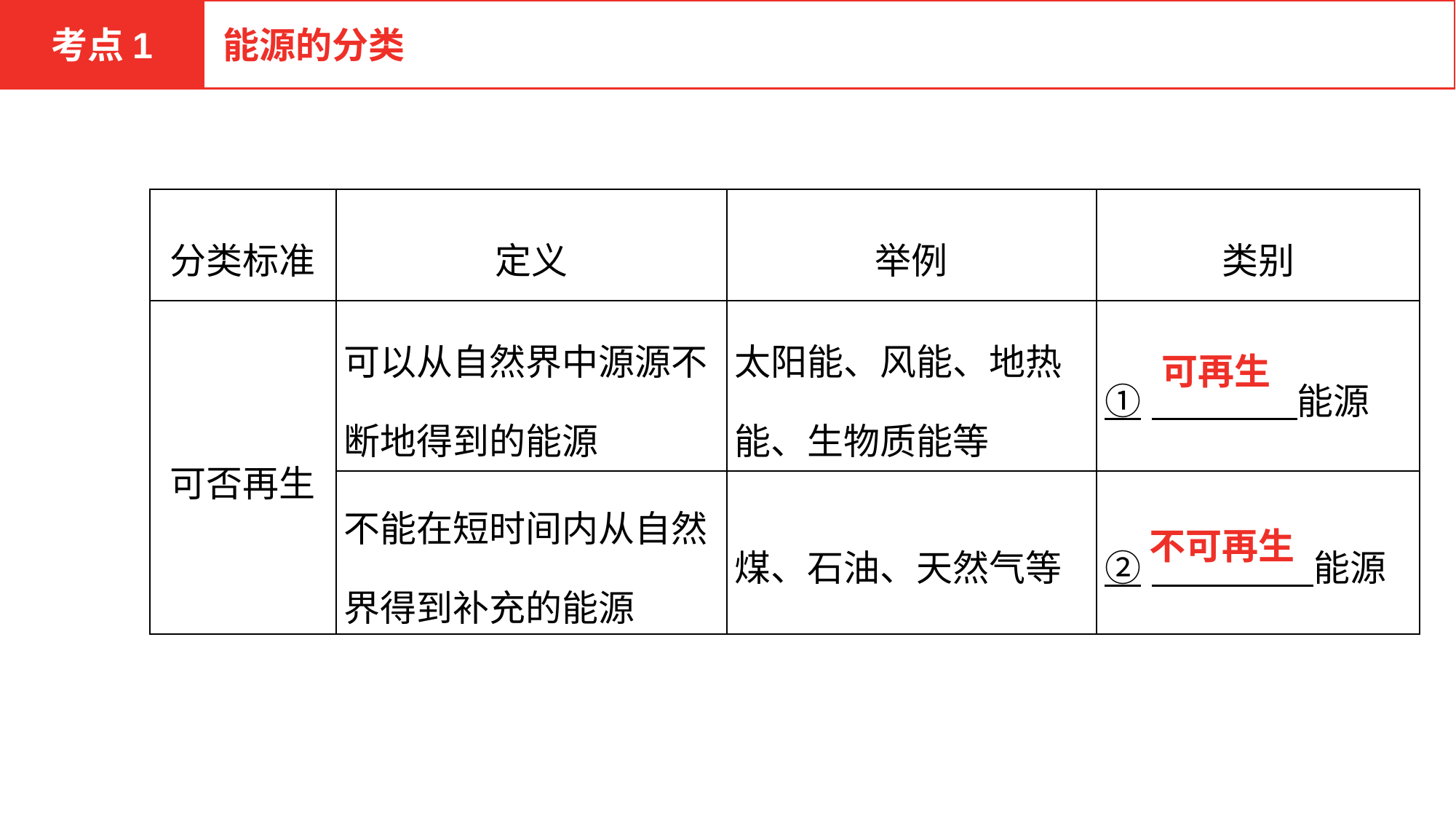

考点1
能源的分类
| 分类标准 | 定义 | 举例 | 类别 |
| --- | --- | --- | --- |
| 可否再生 | 可以从自然界中源源不断地得到的能源 | 太阳能、风能、地热能、生物质能等 | ①　　　　能源 |
|  | 不能在短时间内从自然界得到补充的能源 | 煤、石油、天然气等 | ②　　　 　能源 |
可再生
不可再生